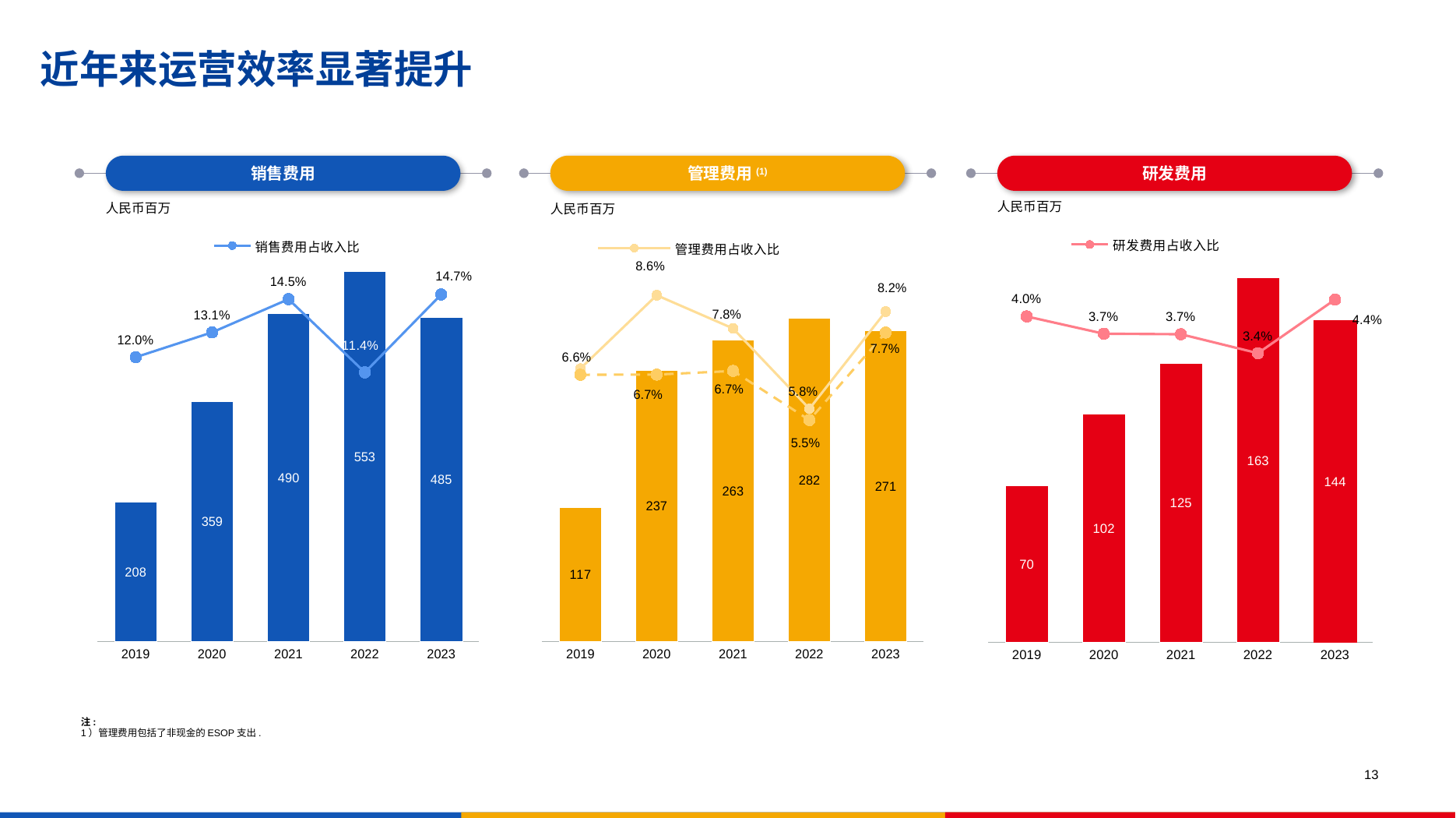

近年来运营效率显著提升
销售费用
管理费用(1)
研发费用
人民币百万
人民币百万
人民币百万

### Chart

| Category | S&M | 销售费用占收入比 |  |
|---|---|---|---|
| 2019 | 208.216 | 0.12042567958357432 | None |
| 2020 | 359.051 | 0.13094493070751276 | None |
| 2021 | 489.783 | 0.145 | None |
| 2022 | 553.0 | 0.114 | None |
| 2023 | 485.0 | 0.147 | None |

### Chart

| Category | Admin |  | 管理费用占收入比 |  |  | 管理费用占收入比(除ESOP) |
|---|---|---|---|---|---|---|
| 2019 | 116.966 | None | 0.068 | 0.06646538608110633 | None | None |
| 2020 | 236.566 | None | 0.08627498176513494 | 0.0665072939460248 | None | None |
| 2021 | 263.003 | None | 0.078 | 0.06742041420118343 | None | None |
| 2022 | 282.0 | None | 0.058 | 0.05519444444444445 | None | None |
| 2023 | 271.015 | None | 0.0822 | 0.077 | None | None |

### Chart

| Category | S&M | 研发费用占收入比 |  |
|---|---|---|---|
| 2019 | 70.0 | 0.04048582995951417 | None |
| 2020 | 102.0 | 0.037199124726477024 | None |
| 2021 | 125.0 | 0.0371 | None |
| 2022 | 163.0 | 0.0335 | None |
| 2023 | 144.0 | 0.0437 | None |
注:
1）管理费用包括了非现金的ESOP支出.
13